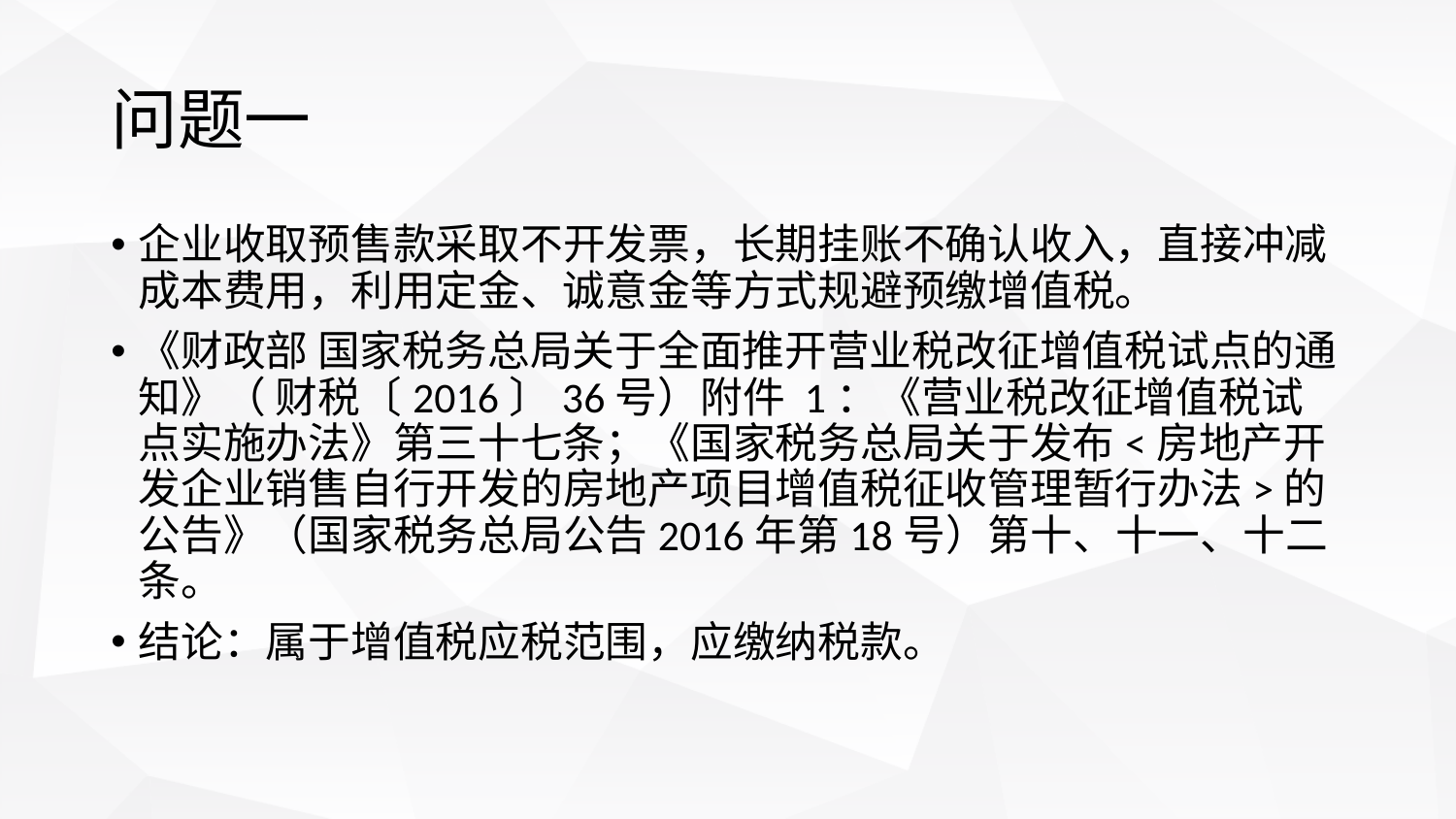

# 问题一
企业收取预售款采取不开发票，长期挂账不确认收入，直接冲减成本费用，利用定金、诚意金等方式规避预缴增值税。
《财政部 国家税务总局关于全面推开营业税改征增值税试点的通知》（ 财税〔2016〕36号）附件 1：《营业税改征增值税试点实施办法》第三十七条；《国家税务总局关于发布<房地产开发企业销售自行开发的房地产项目增值税征收管理暂行办法>的公告》（国家税务总局公告2016年第18号）第十、十一、十二条。
结论：属于增值税应税范围，应缴纳税款。
47